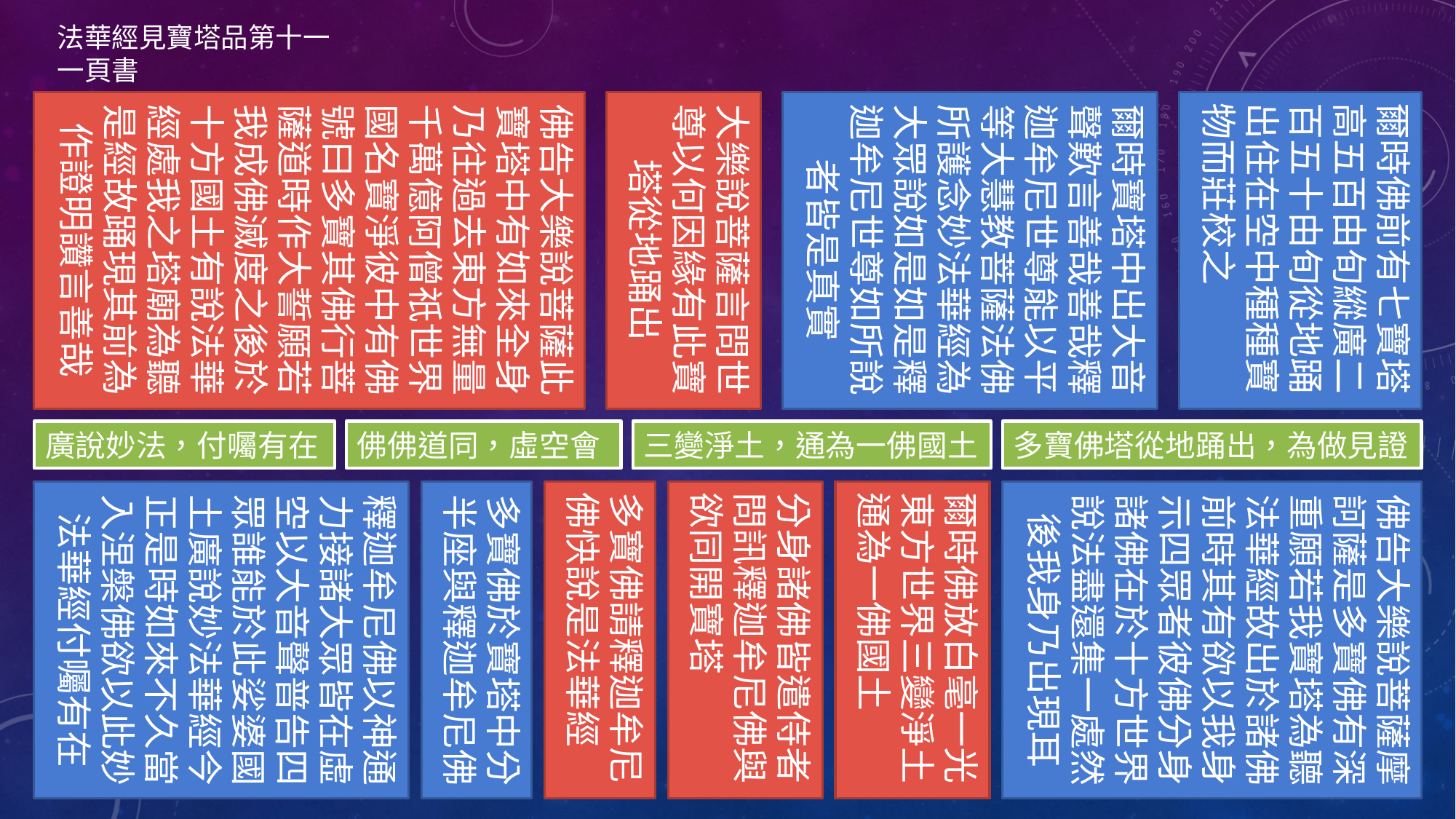

法華經見寶塔品第十一
一頁書
佛告大樂說菩薩此寶塔中有如來全身乃往過去東方無量千萬億阿僧祇世界國名寶淨彼中有佛號曰多寶其佛行菩薩道時作大誓願若我成佛滅度之後於十方國土有說法華經處我之塔廟為聽是經故踊現其前為作證明讚言善哉
大樂說菩薩言問世尊以何因緣有此寶塔從地踊出
爾時寶塔中出大音聲歎言善哉善哉釋迦牟尼世尊能以平等大慧教菩薩法佛所護念妙法華經為大眾說如是如是釋迦牟尼世尊如所說者皆是真實
爾時佛前有七寶塔高五百由旬縱廣二百五十由旬從地踊出住在空中種種寶物而莊校之
廣說妙法，付囑有在
佛佛道同，虛空會
三變淨土，通為一佛國土
多寶佛塔從地踊出，為做見證
釋迦牟尼佛以神通力接諸大眾皆在虛空以大音聲普告四眾誰能於此娑婆國土廣說妙法華經今正是時如來不久當入涅槃佛欲以此妙法華經付囑有在
多寶佛於寶塔中分半座與釋迦牟尼佛
多寶佛請釋迦牟尼佛快說是法華經
分身諸佛皆遣侍者問訊釋迦牟尼佛與欲同開寶塔
爾時佛放白毫一光東方世界三變淨土通為一佛國土
佛告大樂說菩薩摩訶薩是多寶佛有深重願若我寶塔為聽法華經故出於諸佛前時其有欲以我身示四眾者彼佛分身諸佛在於十方世界說法盡還集一處然後我身乃出現耳
23